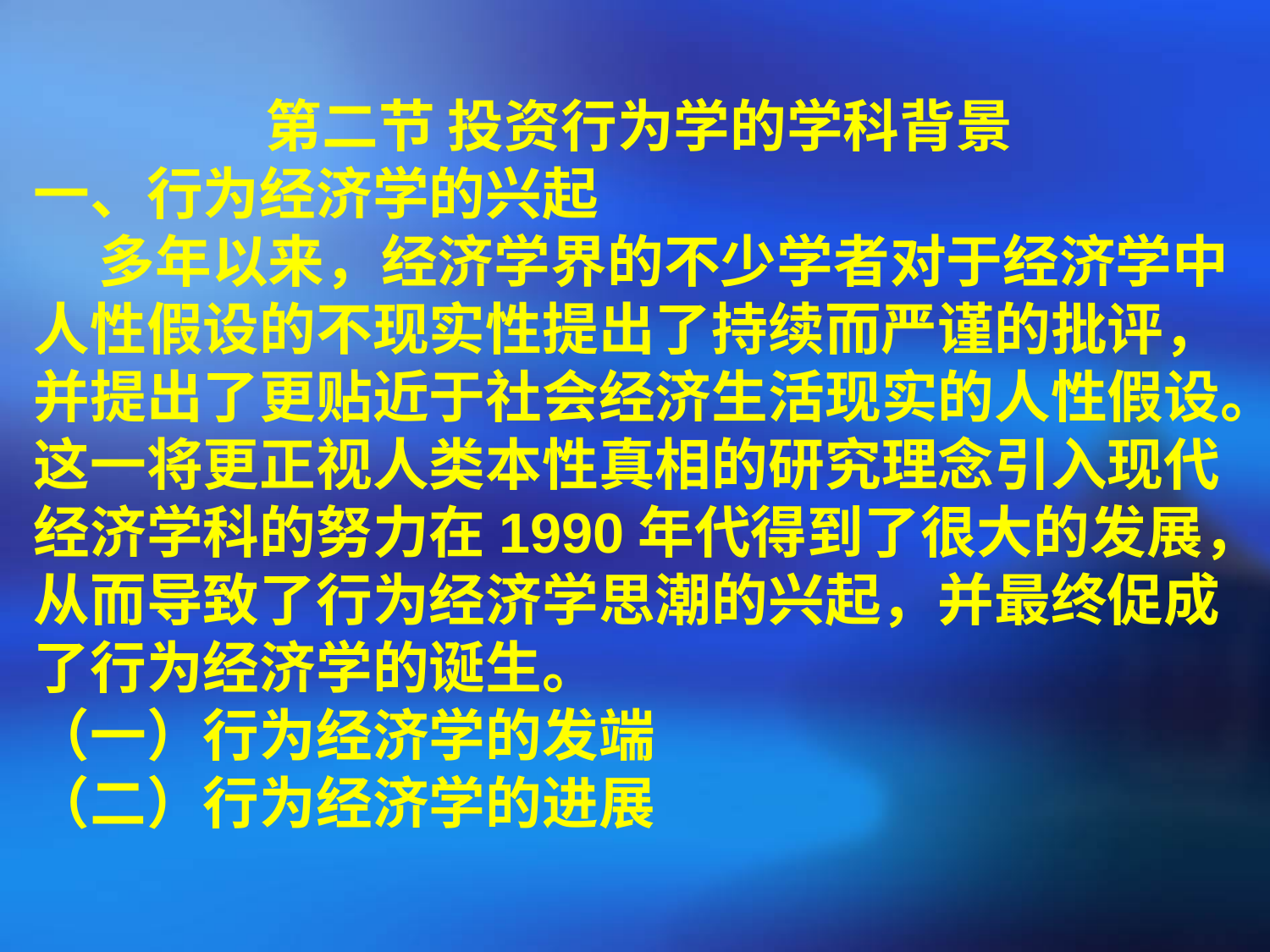

第二节 投资行为学的学科背景
一、行为经济学的兴起
    多年以来，经济学界的不少学者对于经济学中人性假设的不现实性提出了持续而严谨的批评，并提出了更贴近于社会经济生活现实的人性假设。这一将更正视人类本性真相的研究理念引入现代经济学科的努力在1990年代得到了很大的发展，从而导致了行为经济学思潮的兴起，并最终促成了行为经济学的诞生。
（一）行为经济学的发端
（二）行为经济学的进展